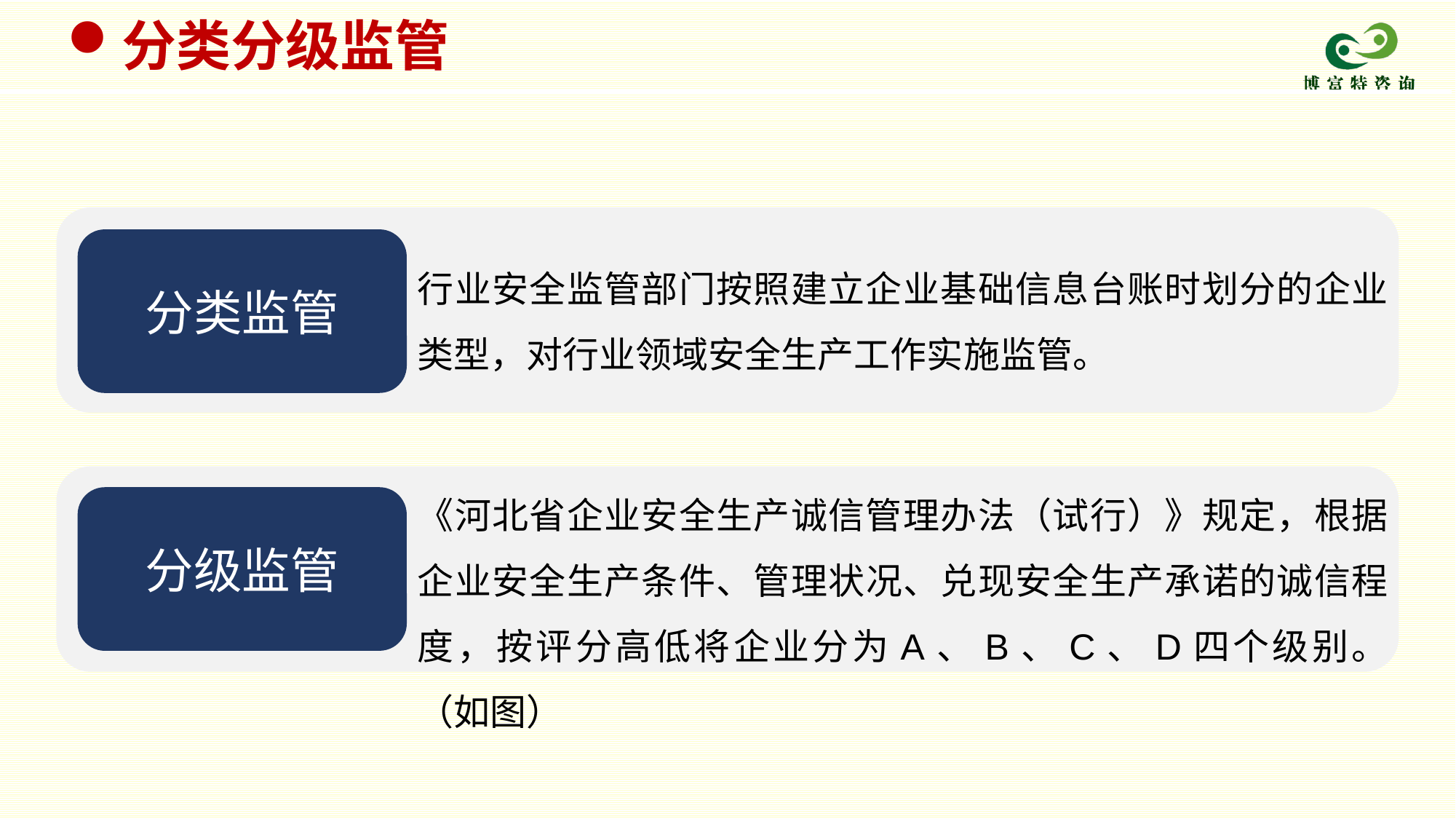

分类分级监管

分类监管
行业安全监管部门按照建立企业基础信息台账时划分的企业类型，对行业领域安全生产工作实施监管。
《河北省企业安全生产诚信管理办法（试行）》规定，根据企业安全生产条件、管理状况、兑现安全生产承诺的诚信程度，按评分高低将企业分为A、B、C、D四个级别。（如图）

分级监管